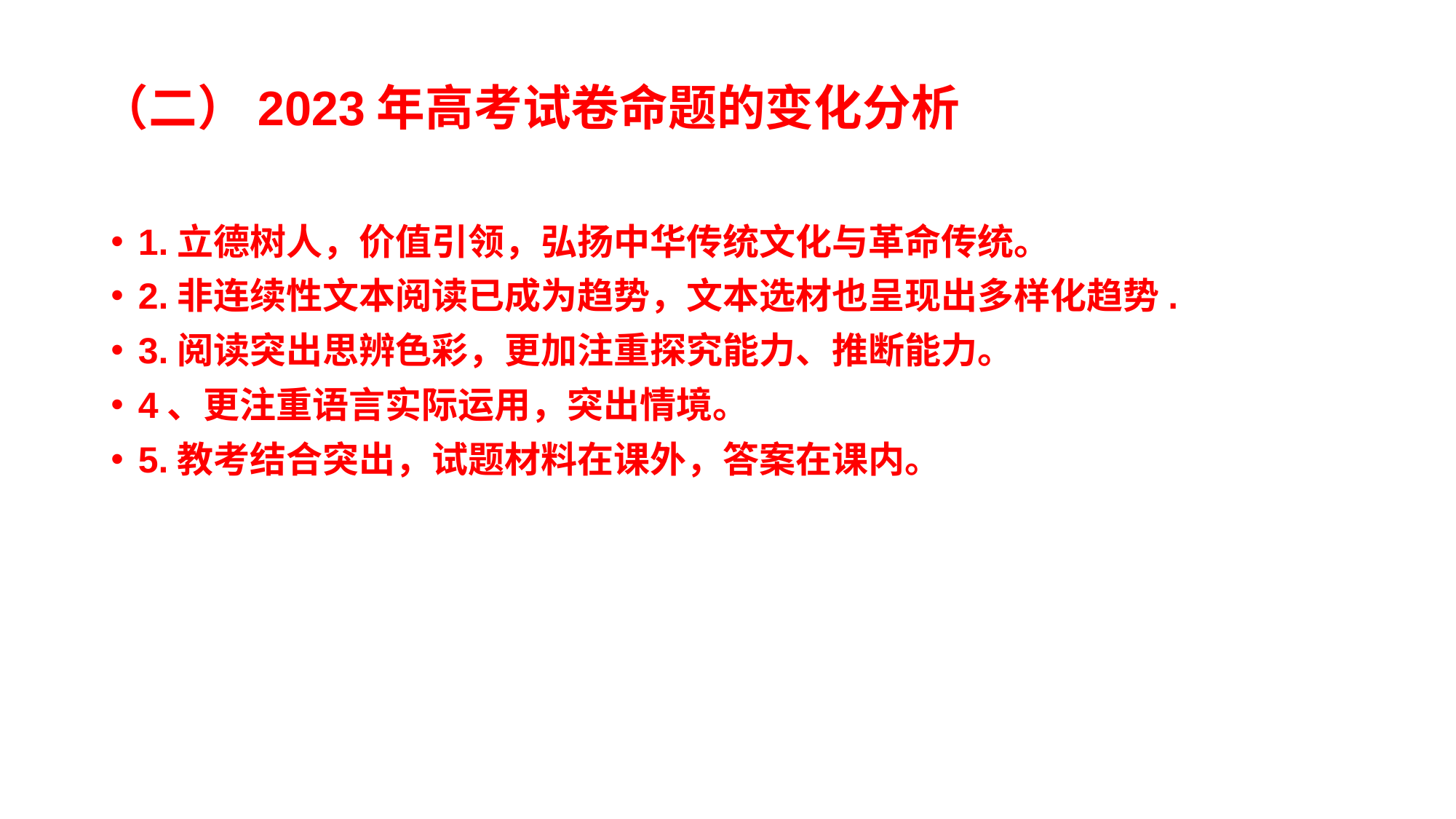

# （二）2023年高考试卷命题的变化分析
1.立德树人，价值引领，弘扬中华传统文化与革命传统。
2.非连续性文本阅读已成为趋势，文本选材也呈现出多样化趋势.
3.阅读突出思辨色彩，更加注重探究能力、推断能力。
4、更注重语言实际运用，突出情境。
5.教考结合突出，试题材料在课外，答案在课内。